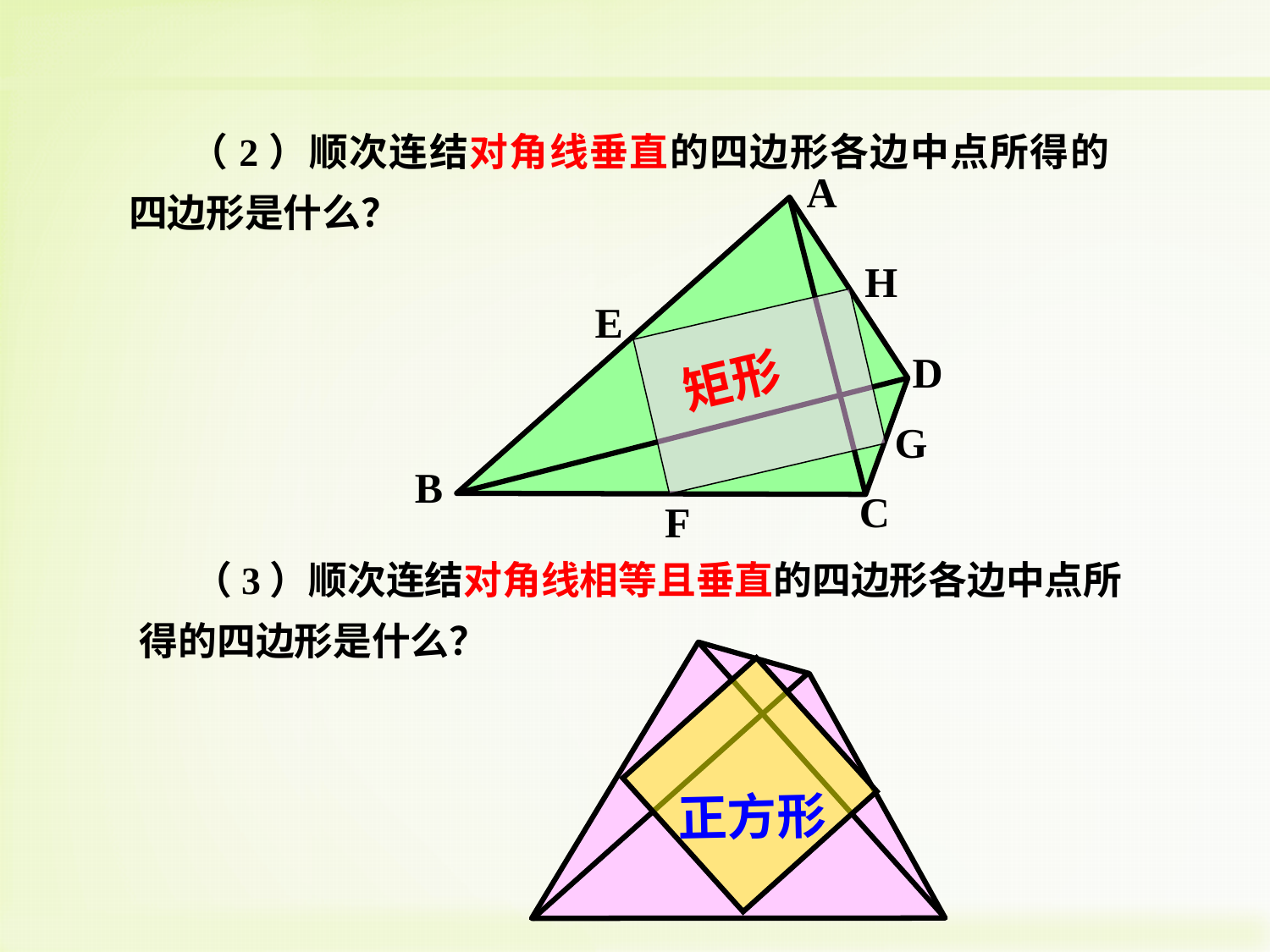

（2）顺次连结对角线垂直的四边形各边中点所得的四边形是什么？
A

H
E

D
矩形
G
B
C
F
     （3）顺次连结对角线相等且垂直的四边形各边中点所得的四边形是什么？

正方形